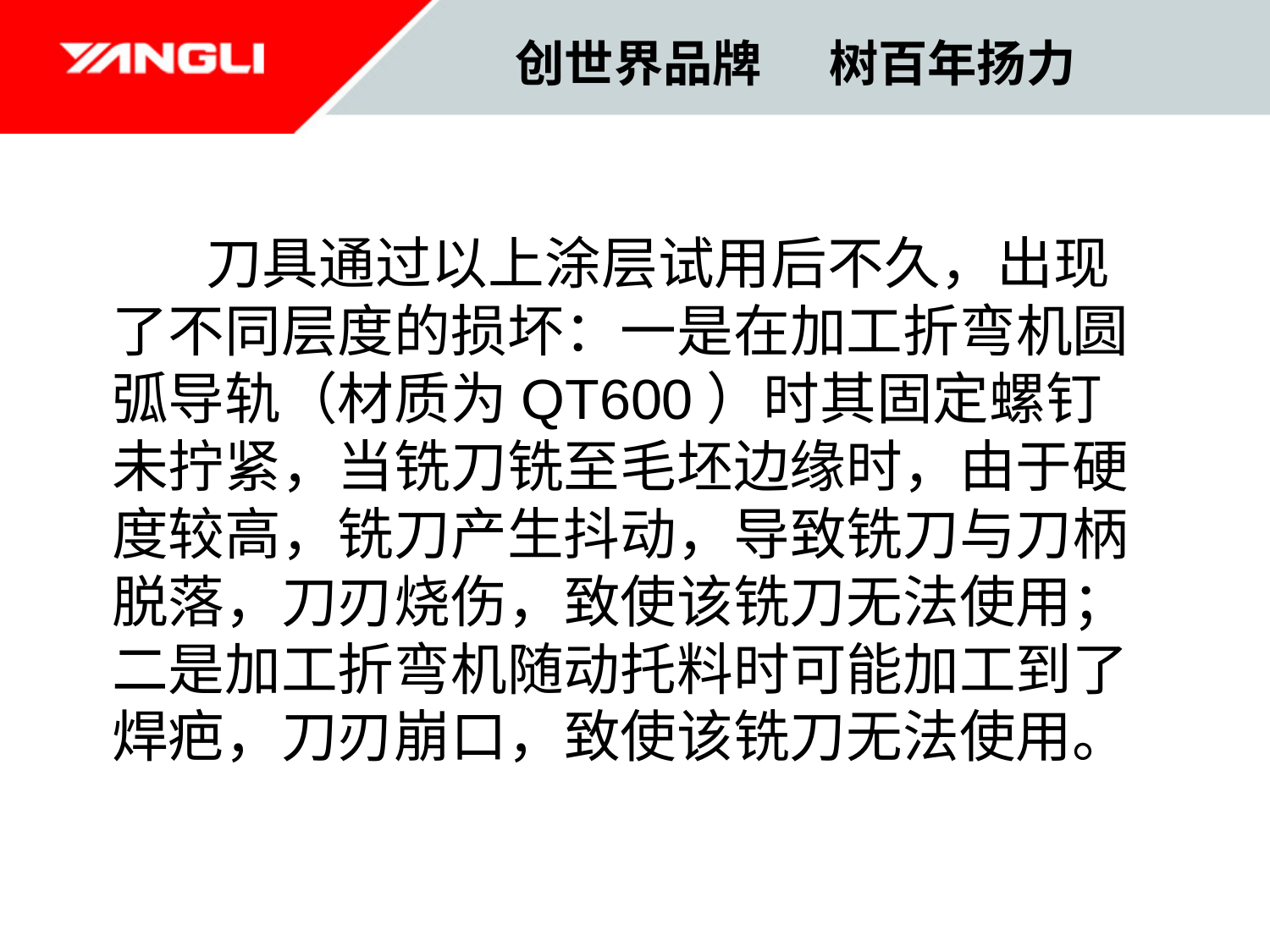

创世界品牌      树百年扬力
   刀具通过以上涂层试用后不久，出现了不同层度的损坏：一是在加工折弯机圆弧导轨（材质为QT600）时其固定螺钉未拧紧，当铣刀铣至毛坯边缘时，由于硬度较高，铣刀产生抖动，导致铣刀与刀柄脱落，刀刃烧伤，致使该铣刀无法使用；二是加工折弯机随动托料时可能加工到了焊疤，刀刃崩口，致使该铣刀无法使用。